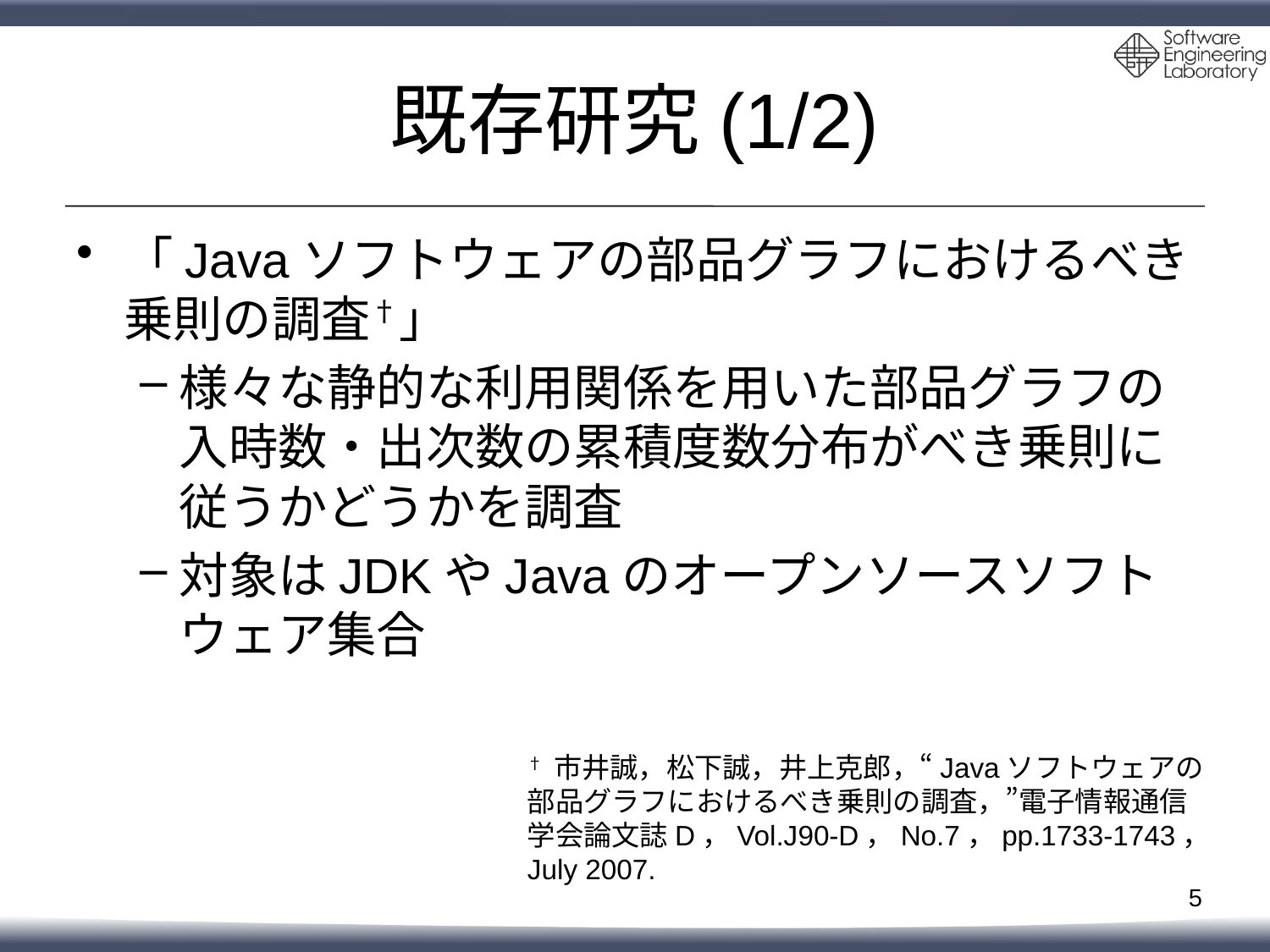

# 既存研究(1/2)
「Javaソフトウェアの部品グラフにおけるべき乗則の調査†」
様々な静的な利用関係を用いた部品グラフの入時数・出次数の累積度数分布がべき乗則に従うかどうかを調査
対象はJDKやJavaのオープンソースソフトウェア集合
† 市井誠，松下誠，井上克郎，“Javaソフトウェアの部品グラフにおけるべき乗則の調査，”電子情報通信学会論文誌D，Vol.J90-D，No.7，pp.1733-1743，July 2007.
5